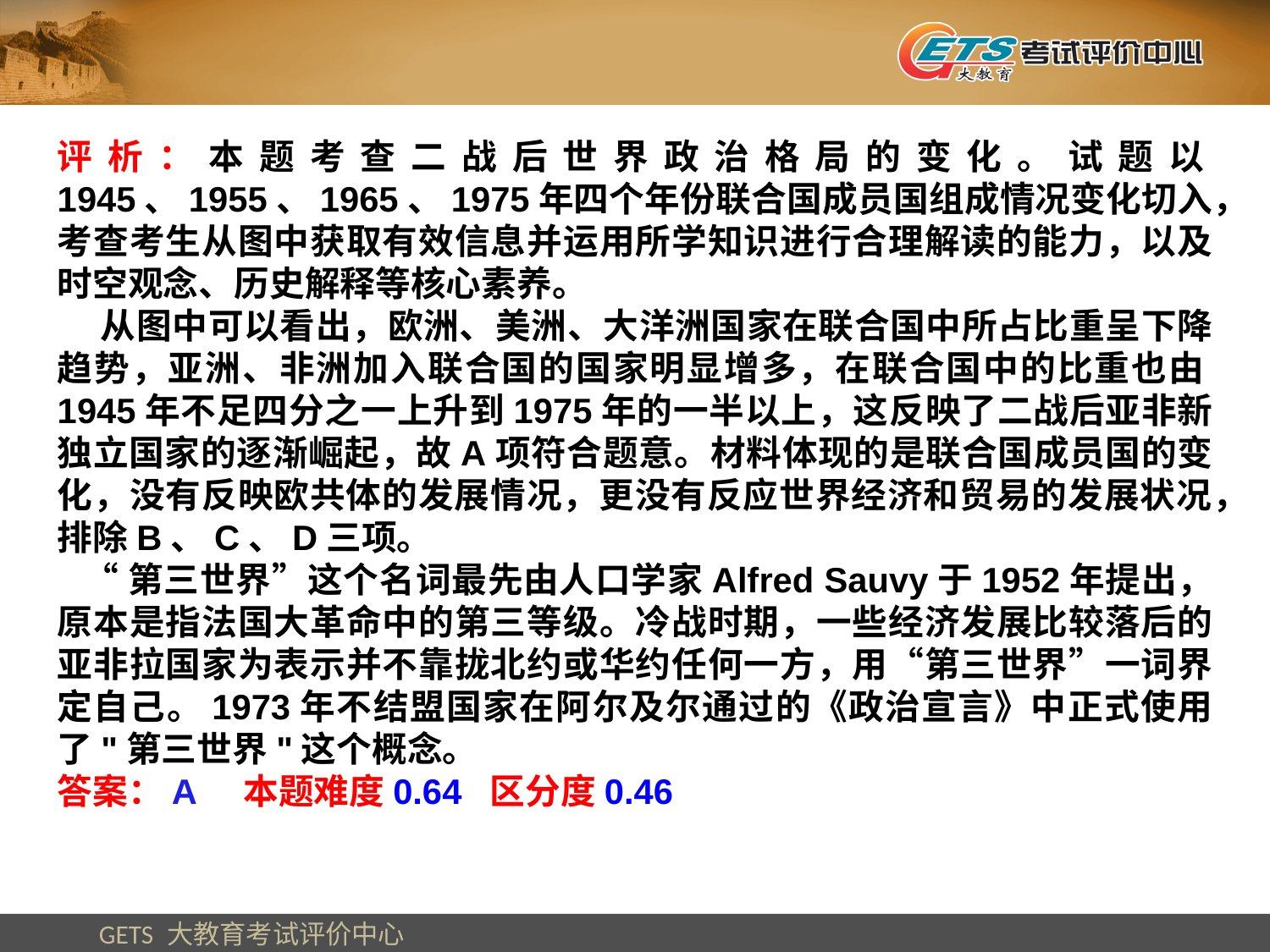

评析：本题考查二战后世界政治格局的变化。试题以1945、1955、1965、1975年四个年份联合国成员国组成情况变化切入，考查考生从图中获取有效信息并运用所学知识进行合理解读的能力，以及时空观念、历史解释等核心素养。
    从图中可以看出，欧洲、美洲、大洋洲国家在联合国中所占比重呈下降趋势，亚洲、非洲加入联合国的国家明显增多，在联合国中的比重也由1945年不足四分之一上升到1975年的一半以上，这反映了二战后亚非新独立国家的逐渐崛起，故A项符合题意。材料体现的是联合国成员国的变化，没有反映欧共体的发展情况，更没有反应世界经济和贸易的发展状况，排除B、C、D三项。
   “第三世界”这个名词最先由人口学家Alfred Sauvy于1952年提出，原本是指法国大革命中的第三等级。冷战时期，一些经济发展比较落后的亚非拉国家为表示并不靠拢北约或华约任何一方，用“第三世界”一词界定自己。1973年不结盟国家在阿尔及尔通过的《政治宣言》中正式使用了"第三世界"这个概念。
答案：A    本题难度0.64  区分度0.46